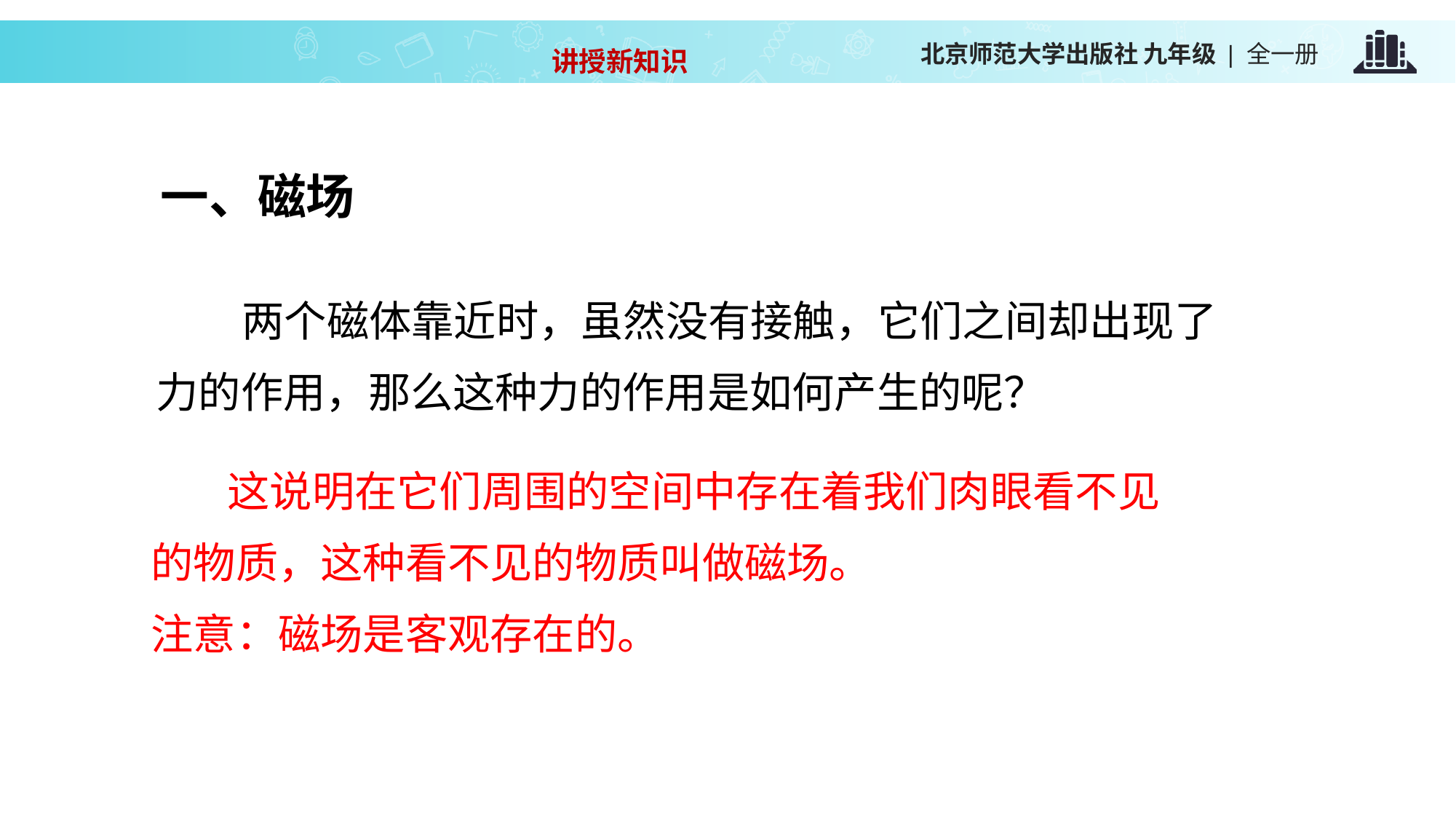

讲授新知识
一、磁场
        两个磁体靠近时，虽然没有接触，它们之间却出现了力的作用，那么这种力的作用是如何产生的呢？

       这说明在它们周围的空间中存在着我们肉眼看不见的物质，这种看不见的物质叫做磁场。
注意：磁场是客观存在的。